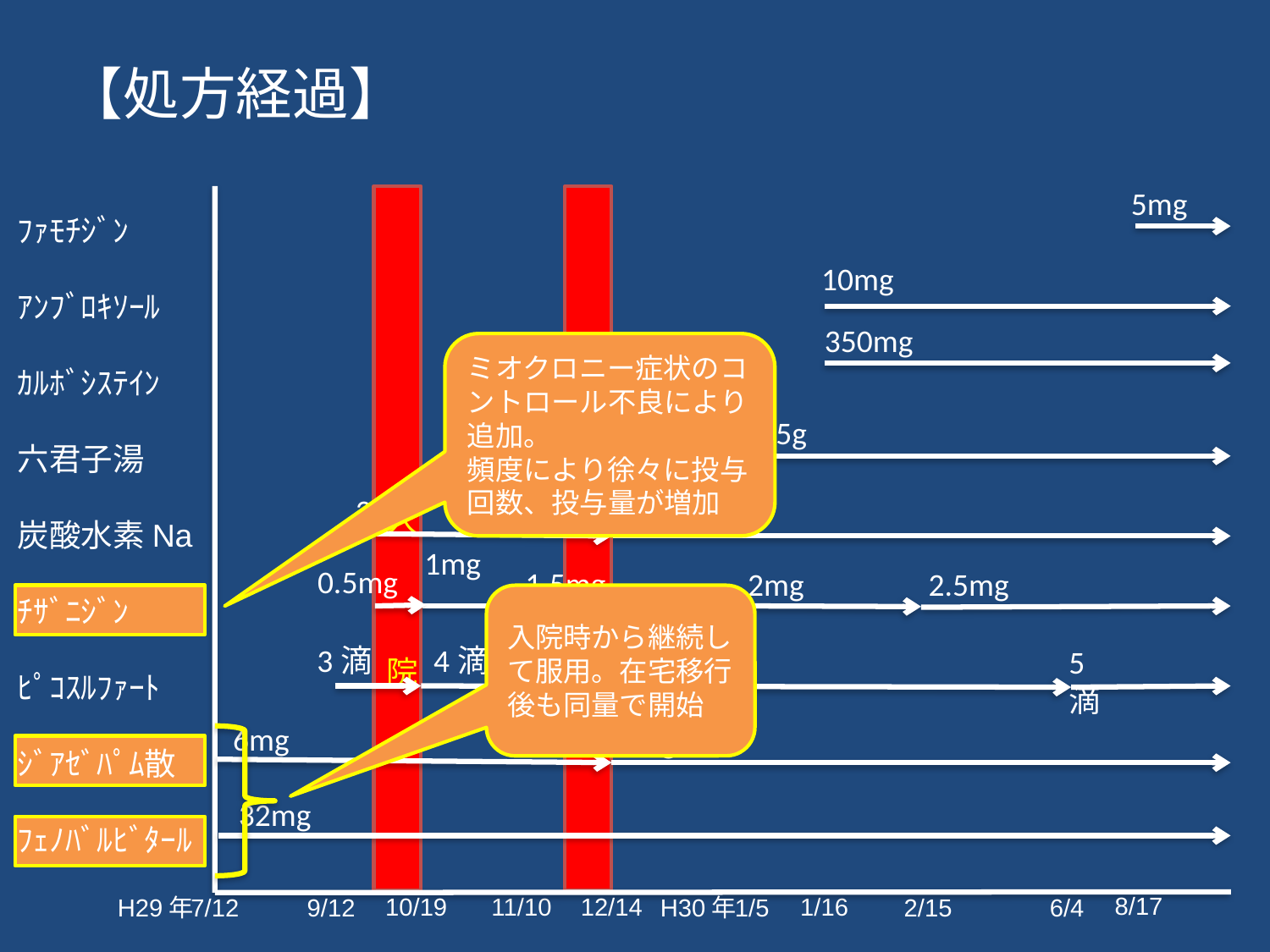

# 【処方経過】

ﾌｧﾓﾁｼﾞﾝ

ｱﾝﾌﾞﾛｷｿｰﾙ

ｶﾙﾎﾞｼｽﾃｲﾝ

六君子湯

炭酸水素Na

ﾁｻﾞﾆｼﾞﾝ

ﾋﾟｺｽﾙﾌｧｰﾄ

ｼﾞｱｾﾞﾊﾟﾑ散

ﾌｪﾉﾊﾞﾙﾋﾞﾀｰﾙ

入院
入院
5mg
10mg

ミオクロニー症状のコントロール不良により追加。
頻度により徐々に投与回数、投与量が増加

350mg
2.5g
3g
2g
0.5mg
1.5mg
1mg
2.5mg
2mg

入院時から継続して服用。在宅移行後も同量で開始
3滴
4滴
5滴
9mg
6mg

32mg

9/12
H29年
H30年
6/4
8/17
7/12
1/5
2/15
1/16
11/10
10/19
12/14